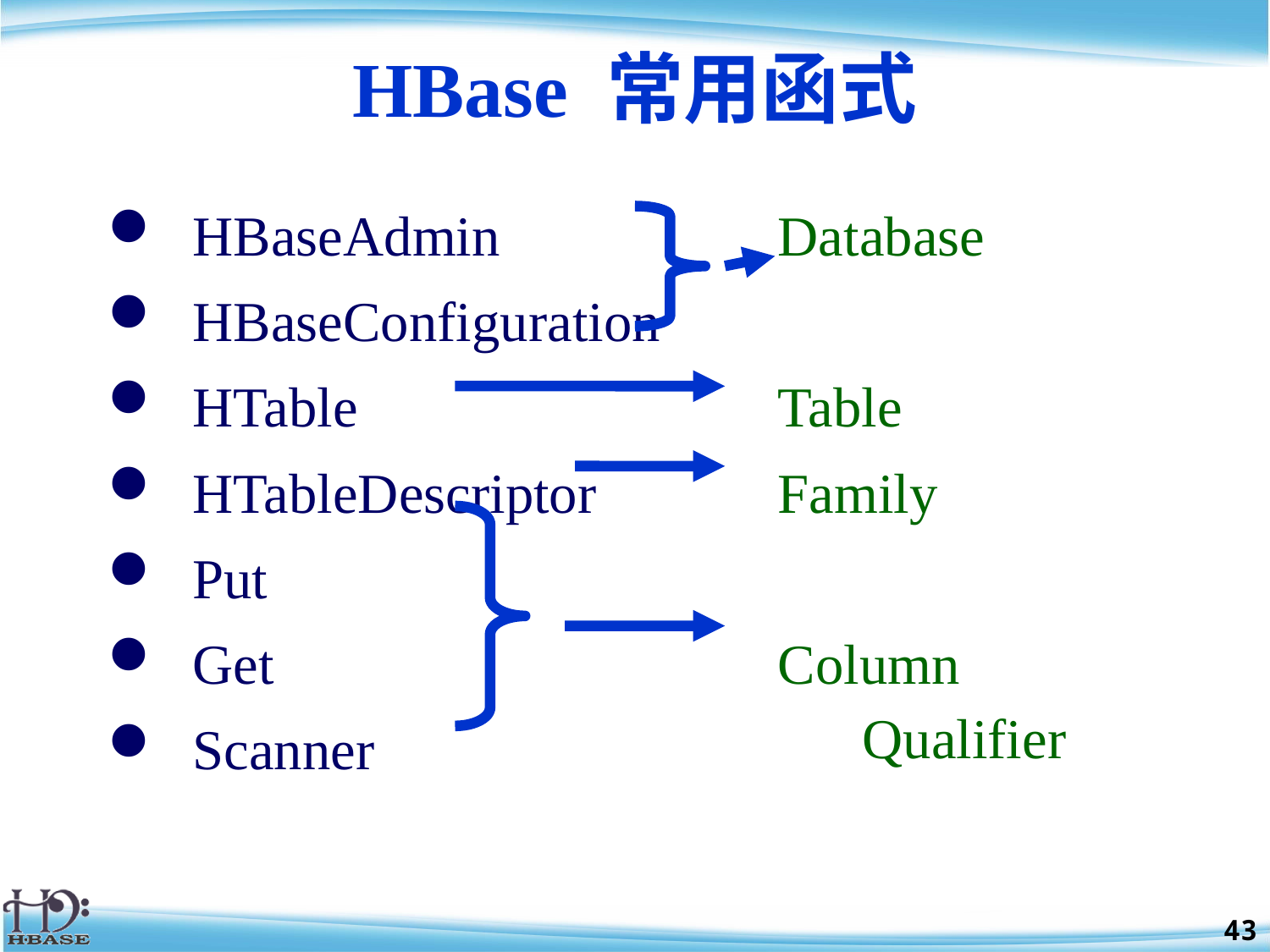

# HBase 常用函式
HBaseAdmin
HBaseConfiguration
HTable
HTableDescriptor
Put
Get
Scanner
Database

Table
Family

Column Qualifier

43